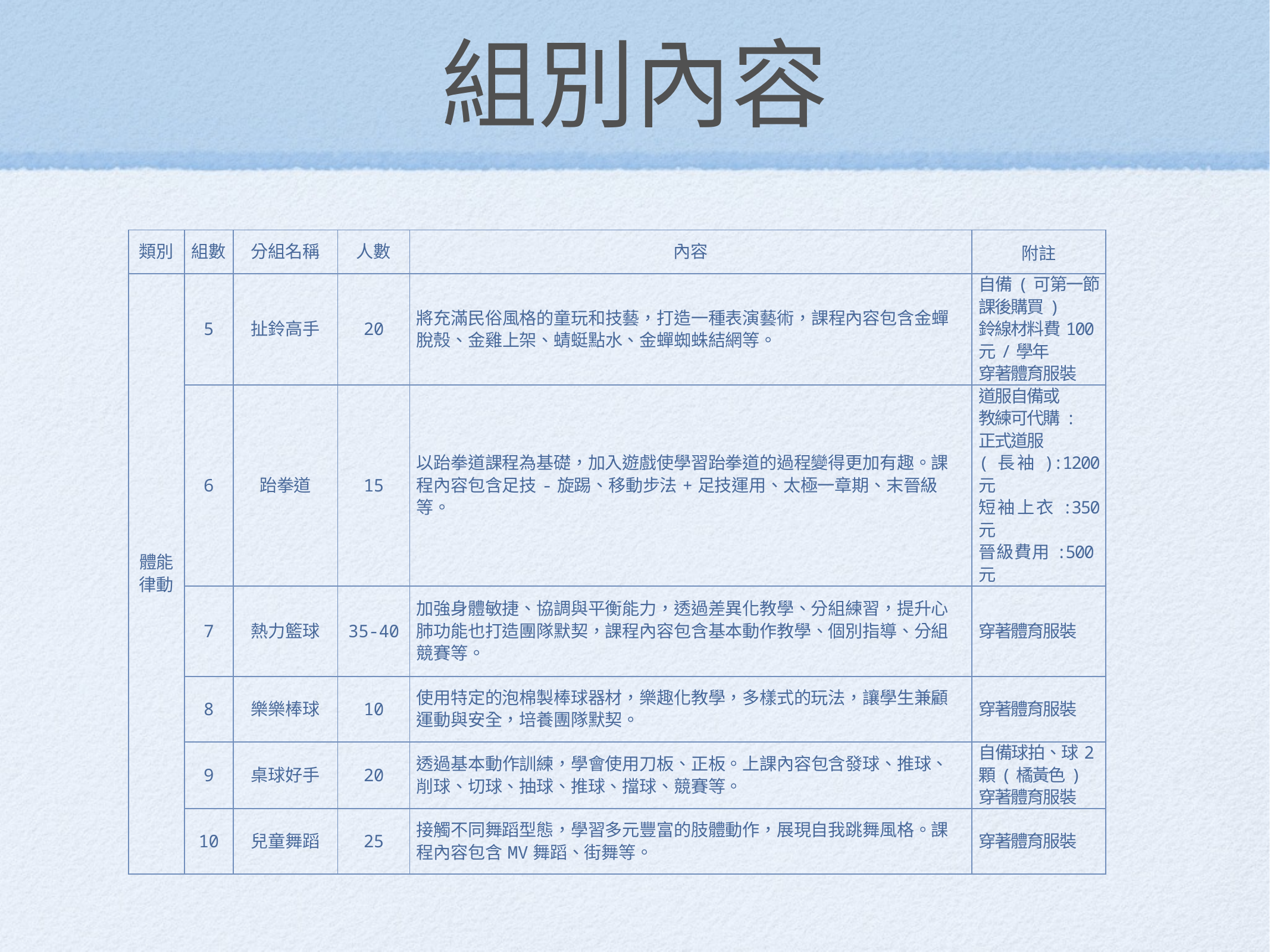

# 組別內容
| 類別 | 組數 | 分組名稱 | 人數 | 內容 | 附註 |
| --- | --- | --- | --- | --- | --- |
| 體能律動 | 5 | 扯鈴高手 | 20 | 將充滿民俗風格的童玩和技藝，打造一種表演藝術，課程內容包含金蟬脫殼、金雞上架、蜻蜓點水、金蟬蜘蛛結網等。 | 自備(可第一節課後購買) 鈴線材料費100元/學年 穿著體育服裝 |
|  | 6 | 跆拳道 | 15 | 以跆拳道課程為基礎，加入遊戲使學習跆拳道的過程變得更加有趣。課程內容包含足技-旋踢、移動步法+足技運用、太極一章期、末晉級等。 | 道服自備或 教練可代購: 正式道服 (長袖):1200 元 短袖上衣:350 元 晉級費用:500元 |
|  | 7 | 熱力籃球 | 35-40 | 加強身體敏捷、協調與平衡能力，透過差異化教學、分組練習，提升心肺功能也打造團隊默契，課程內容包含基本動作教學、個別指導、分組競賽等。 | 穿著體育服裝 |
|  | 8 | 樂樂棒球 | 10 | 使用特定的泡棉製棒球器材，樂趣化教學，多樣式的玩法，讓學生兼顧運動與安全，培養團隊默契。 | 穿著體育服裝 |
|  | 9 | 桌球好手 | 20 | 透過基本動作訓練，學會使用刀板、正板。上課內容包含發球、推球、削球、切球、抽球、推球、擋球、競賽等。 | 自備球拍、球2顆(橘黃色) 穿著體育服裝 |
|  | 10 | 兒童舞蹈 | 25 | 接觸不同舞蹈型態，學習多元豐富的肢體動作，展現自我跳舞風格。課程內容包含MV舞蹈、街舞等。 | 穿著體育服裝 |